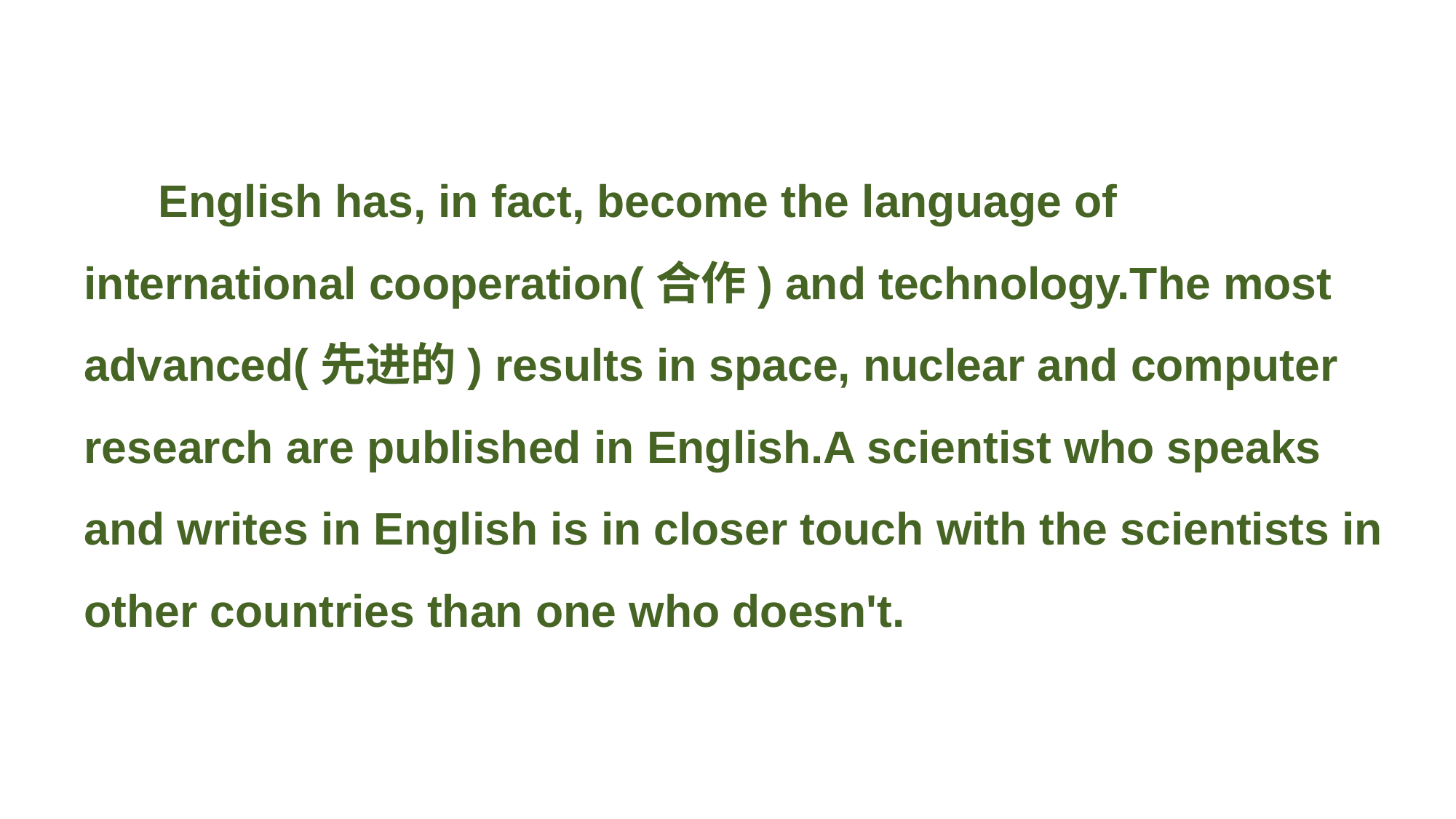

English has, in fact, become the language of international cooperation(合作) and technology.The most advanced(先进的) results in space, nuclear and computer research are published in English.A scientist who speaks and writes in English is in closer touch with the scientists in other countries than one who doesn't.